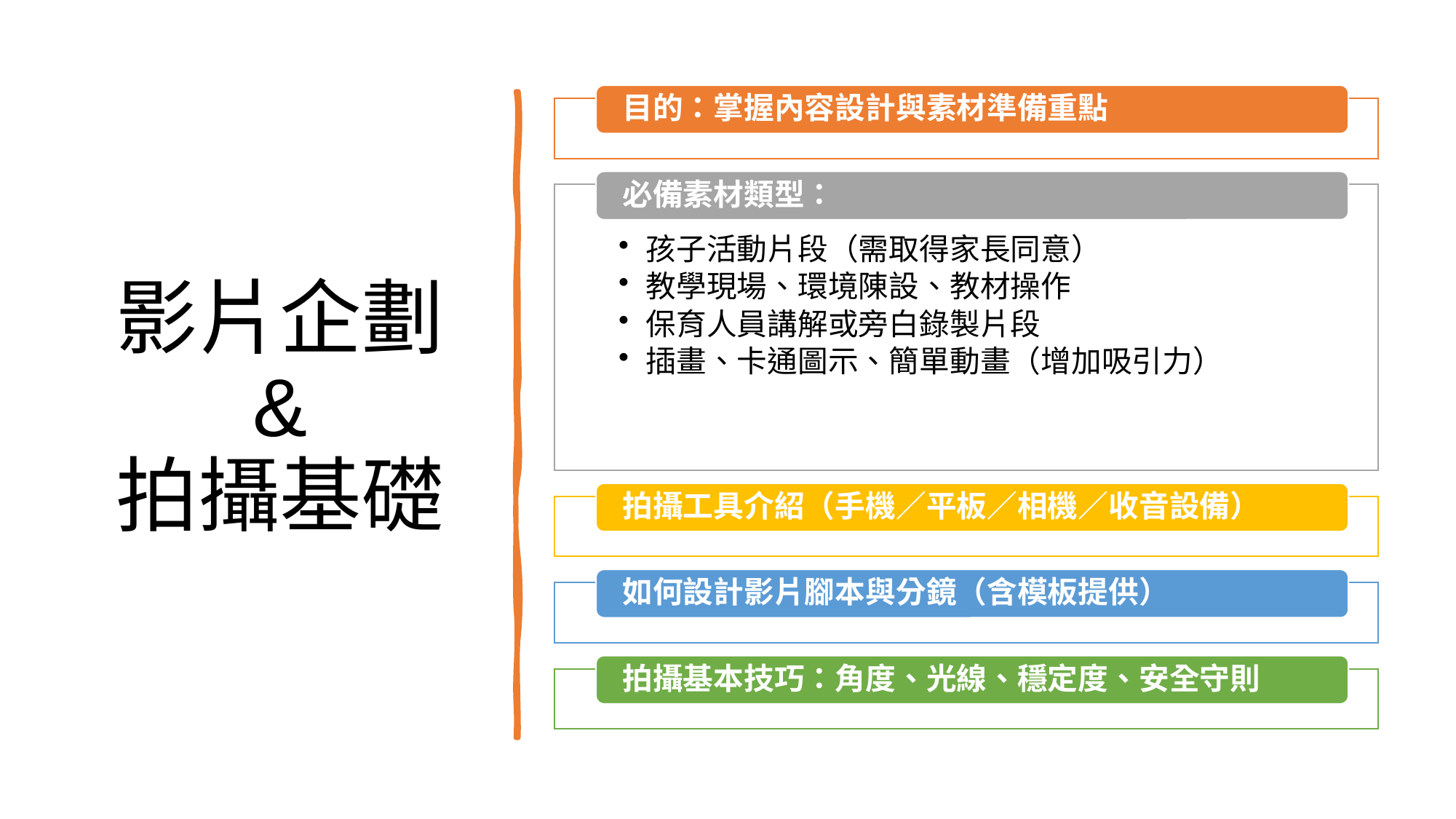

目的：掌握內容設計與素材準備重點
孩子活動片段（需取得家長同意）
教學現場、環境陳設、教材操作
保育人員講解或旁白錄製片段
插畫、卡通圖示、簡單動畫（增加吸引力）
必備素材類型：
拍攝工具介紹（手機／平板／相機／收音設備）
如何設計影片腳本與分鏡（含模板提供）
拍攝基本技巧：角度、光線、穩定度、安全守則
# 影片企劃 & 拍攝基礎